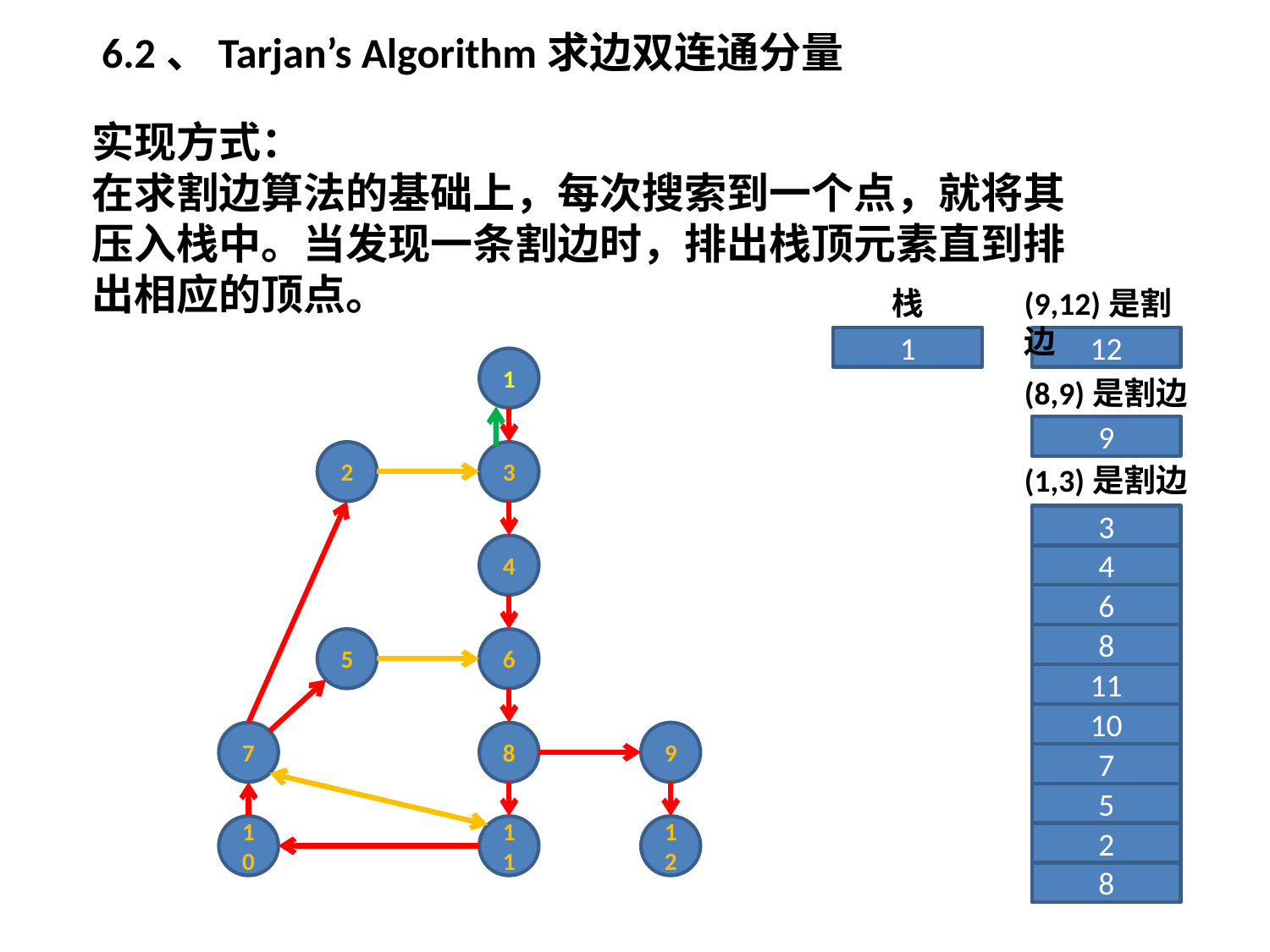

6.2、Tarjan’s Algorithm求边双连通分量
实现方式：
在求割边算法的基础上，每次搜索到一个点，就将其压入栈中。当发现一条割边时，排出栈顶元素直到排出相应的顶点。
栈
(9,12)是割边
1
12
1
(8,9)是割边
9
2
3
(1,3)是割边
3
4
4
6
8
5
6
11
10
7
8
9
7
5
10
11
12
2
8